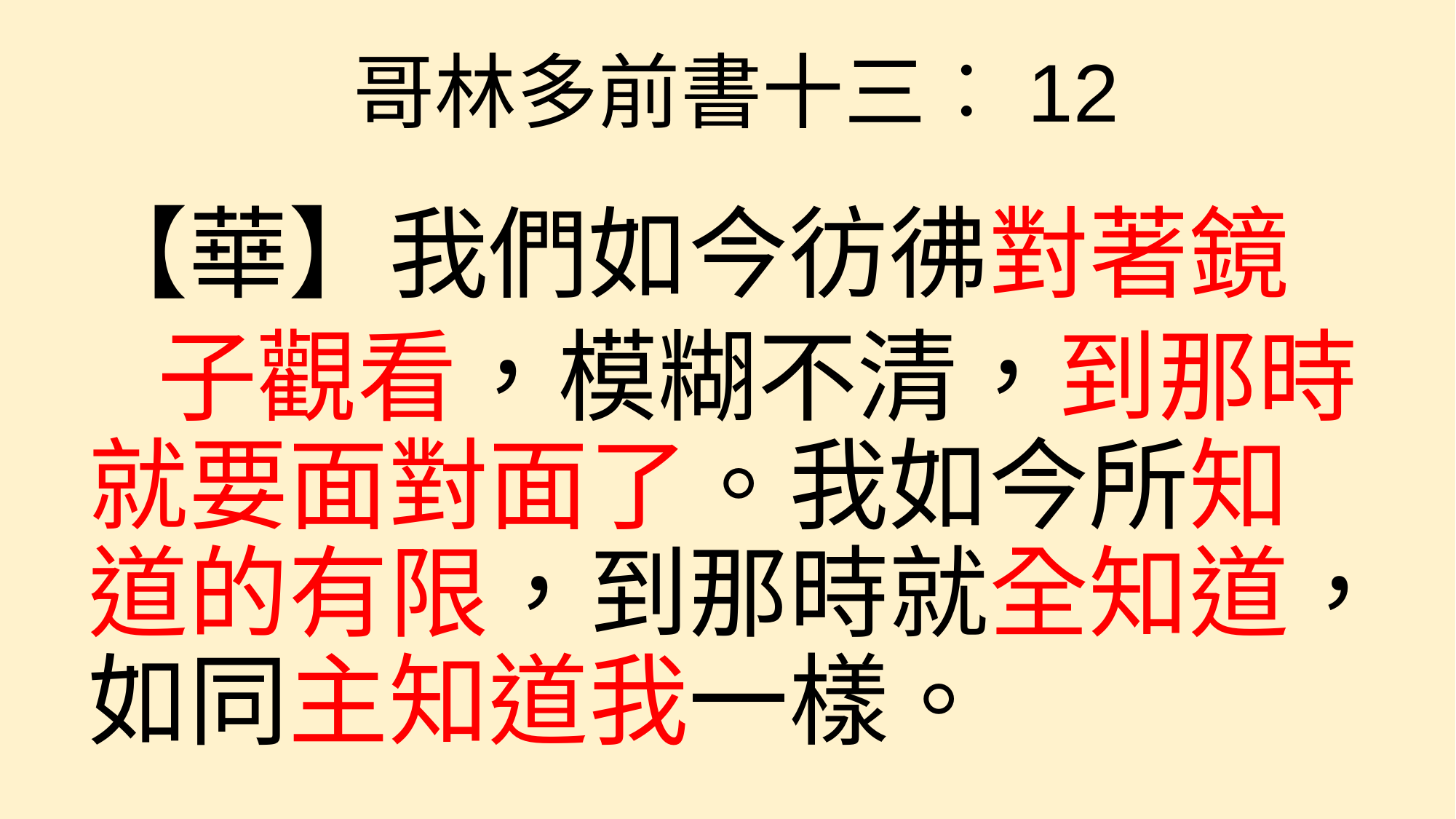

# 哥林多前書十三︰12
【華】我們如今彷彿對著鏡
  子觀看，模糊不清，到那時就要面對面了。我如今所知道的有限，到那時就全知道，如同主知道我一樣。